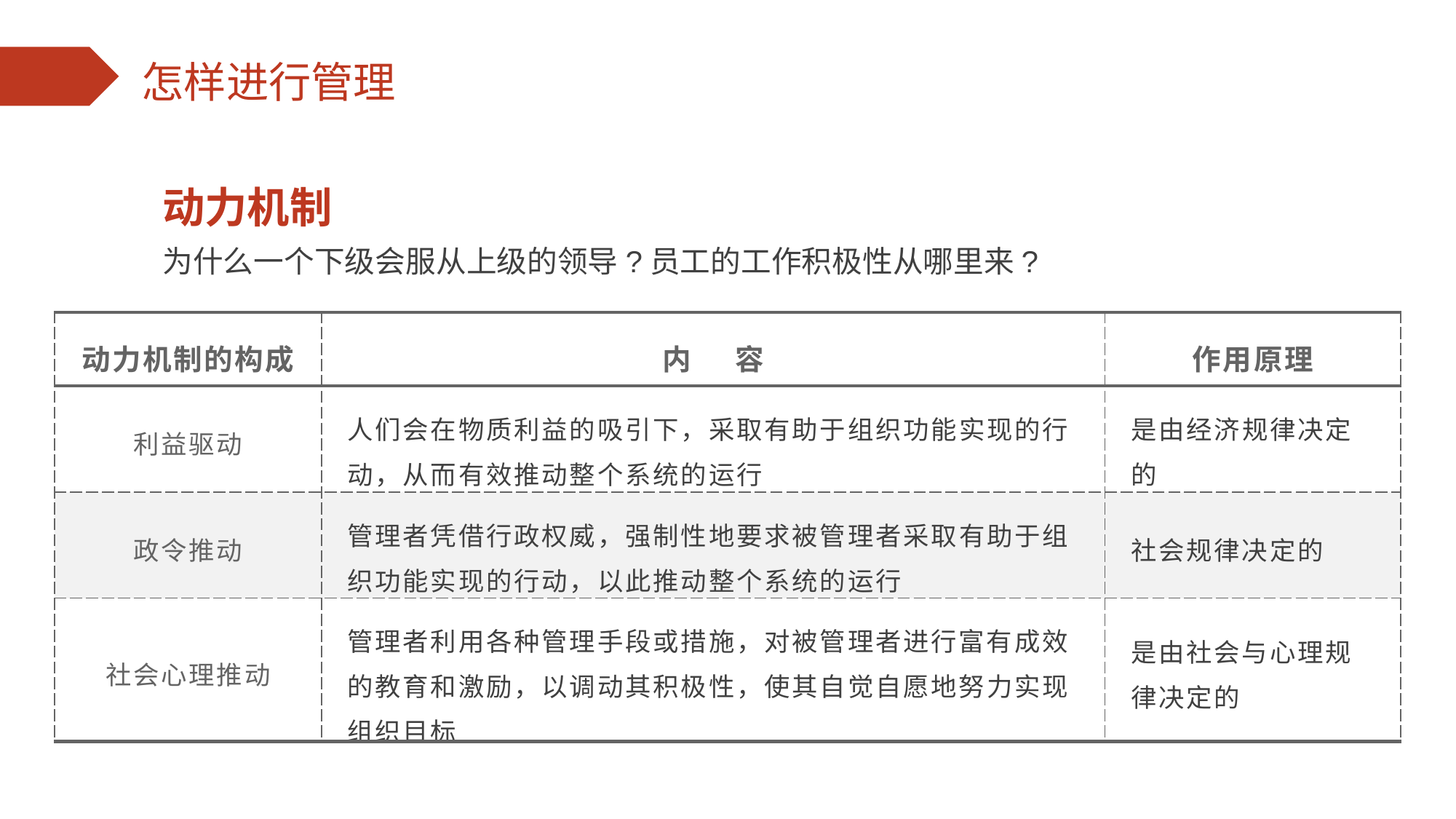

动力机制
为什么一个下级会服从上级的领导?员工的工作积极性从哪里来?
| 动力机制的构成 | 内 容 | 作用原理 |
| --- | --- | --- |
| 利益驱动 | 人们会在物质利益的吸引下，采取有助于组织功能实现的行动，从而有效推动整个系统的运行 | 是由经济规律决定的 |
| 政令推动 | 管理者凭借行政权威，强制性地要求被管理者采取有助于组织功能实现的行动，以此推动整个系统的运行 | 社会规律决定的 |
| 社会心理推动 | 管理者利用各种管理手段或措施，对被管理者进行富有成效的教育和激励，以调动其积极性，使其自觉自愿地努力实现组织目标 | 是由社会与心理规律决定的 |